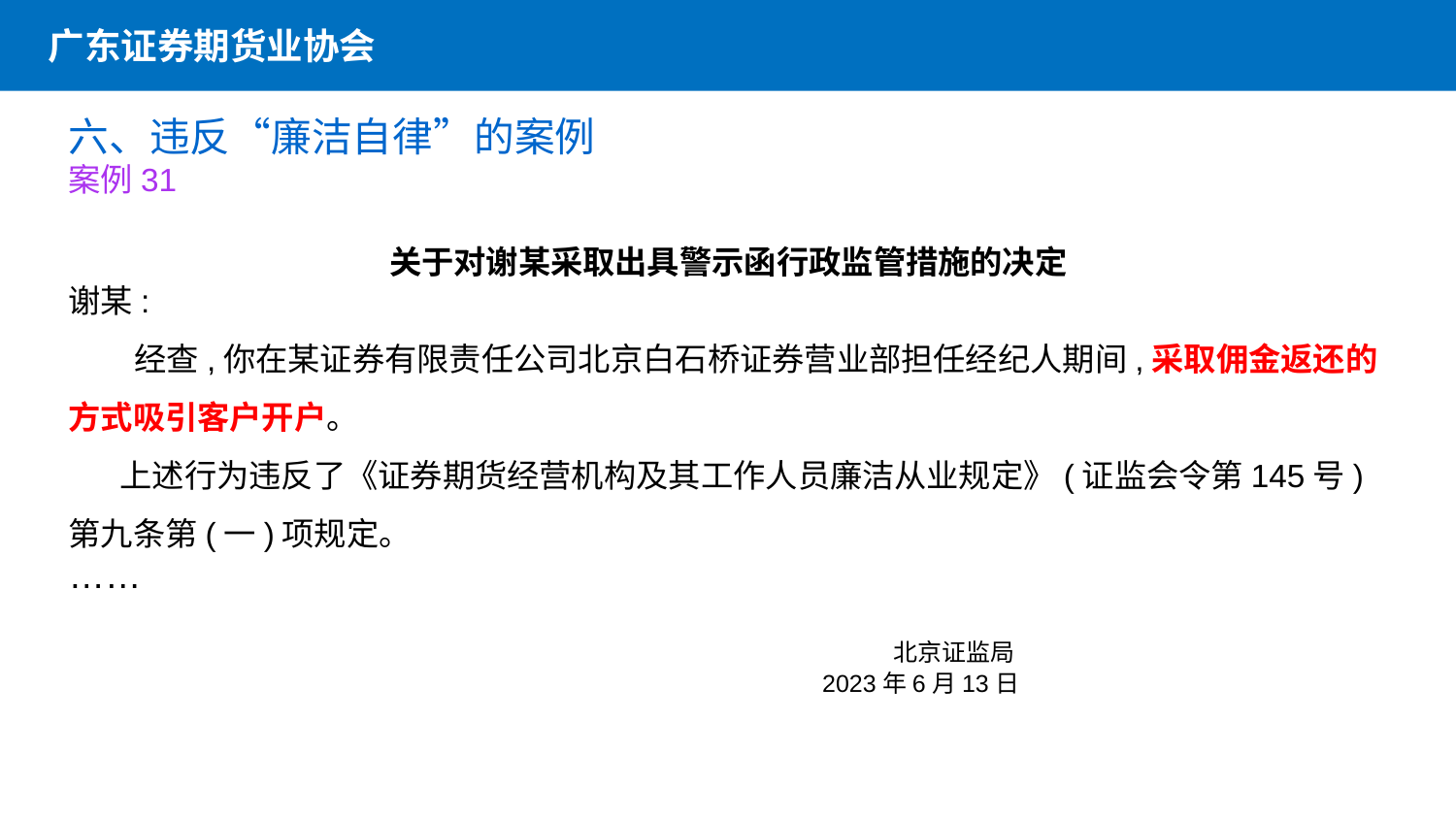

广东证券期货业协会
六、违反“廉洁自律”的案例
案例31

关于对谢某采取出具警示函行政监管措施的决定
谢某:
        经查,你在某证券有限责任公司北京白石桥证券营业部担任经纪人期间,采取佣金返还的方式吸引客户开户。
      上述行为违反了《证券期货经营机构及其工作人员廉洁从业规定》(证监会令第145号)第九条第(一)项规定。
……

                                                                                                  北京证监局
　　　　　　　                                                                                                           2023年6月13日